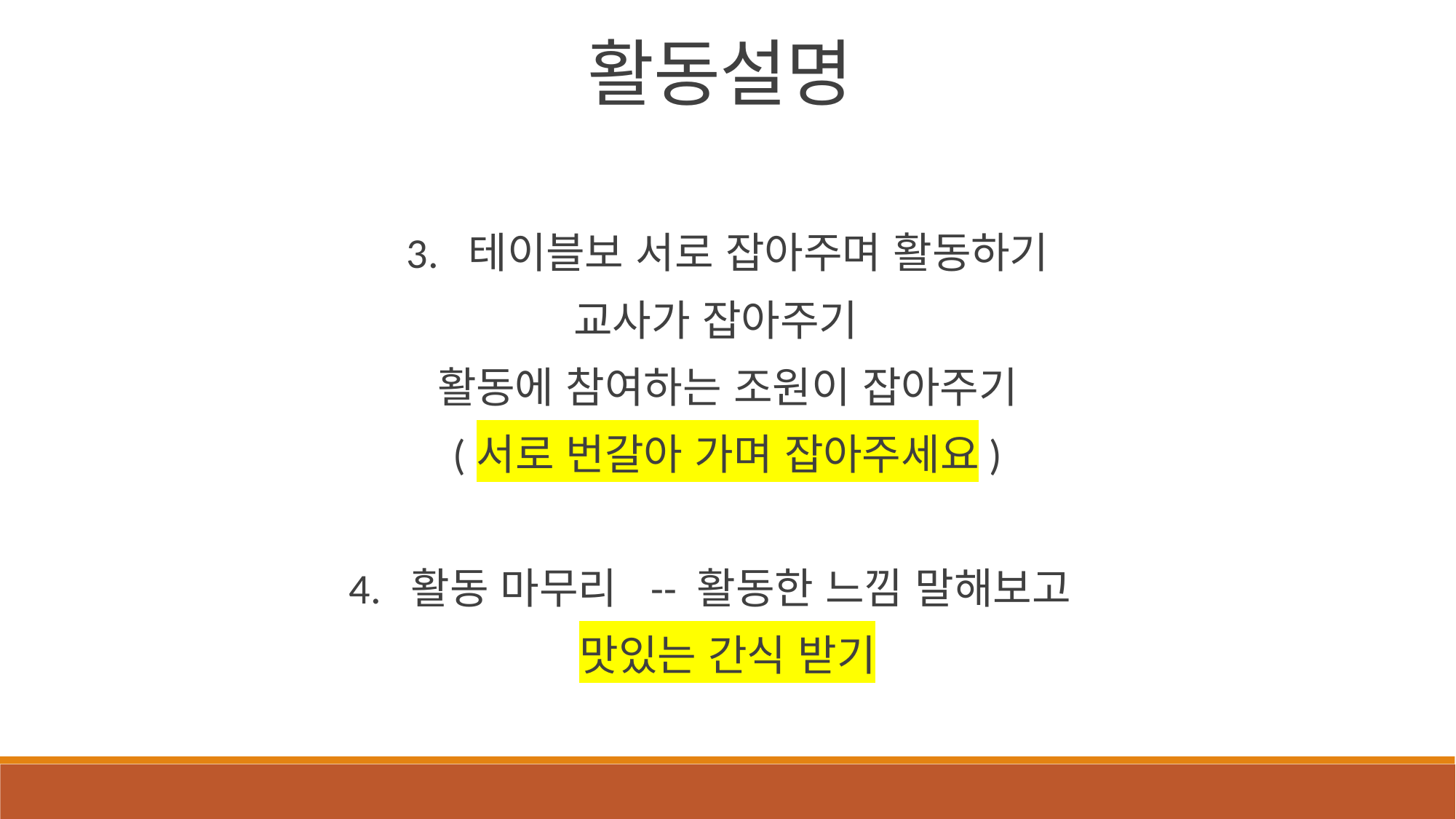

활동설명

3.  테이블보 서로 잡아주며 활동하기
교사가 잡아주기
활동에 참여하는 조원이 잡아주기
(서로 번갈아 가며 잡아주세요)

4.  활동 마무리  -- 활동한 느낌 말해보고
맛있는 간식 받기